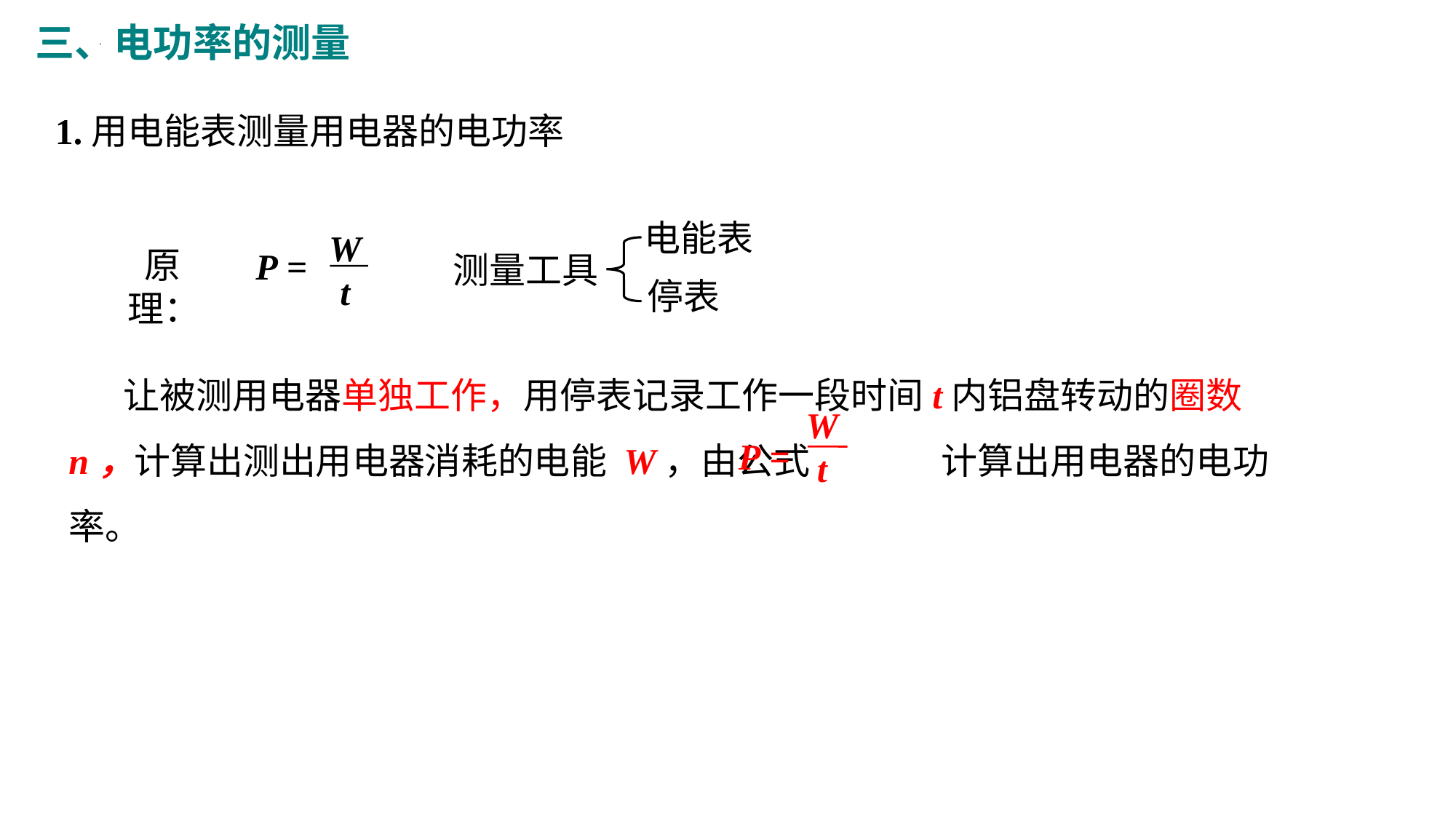

三、电功率的测量
1.用电能表测量用电器的电功率
电能表

W
t

P =
 原理：

测量工具
停表
让被测用电器单独工作，用停表记录工作一段时间t内铝盘转动的圈数n，计算出测出用电器消耗的电能 W，由公式                计算出用电器的电功率。
W
t

P =